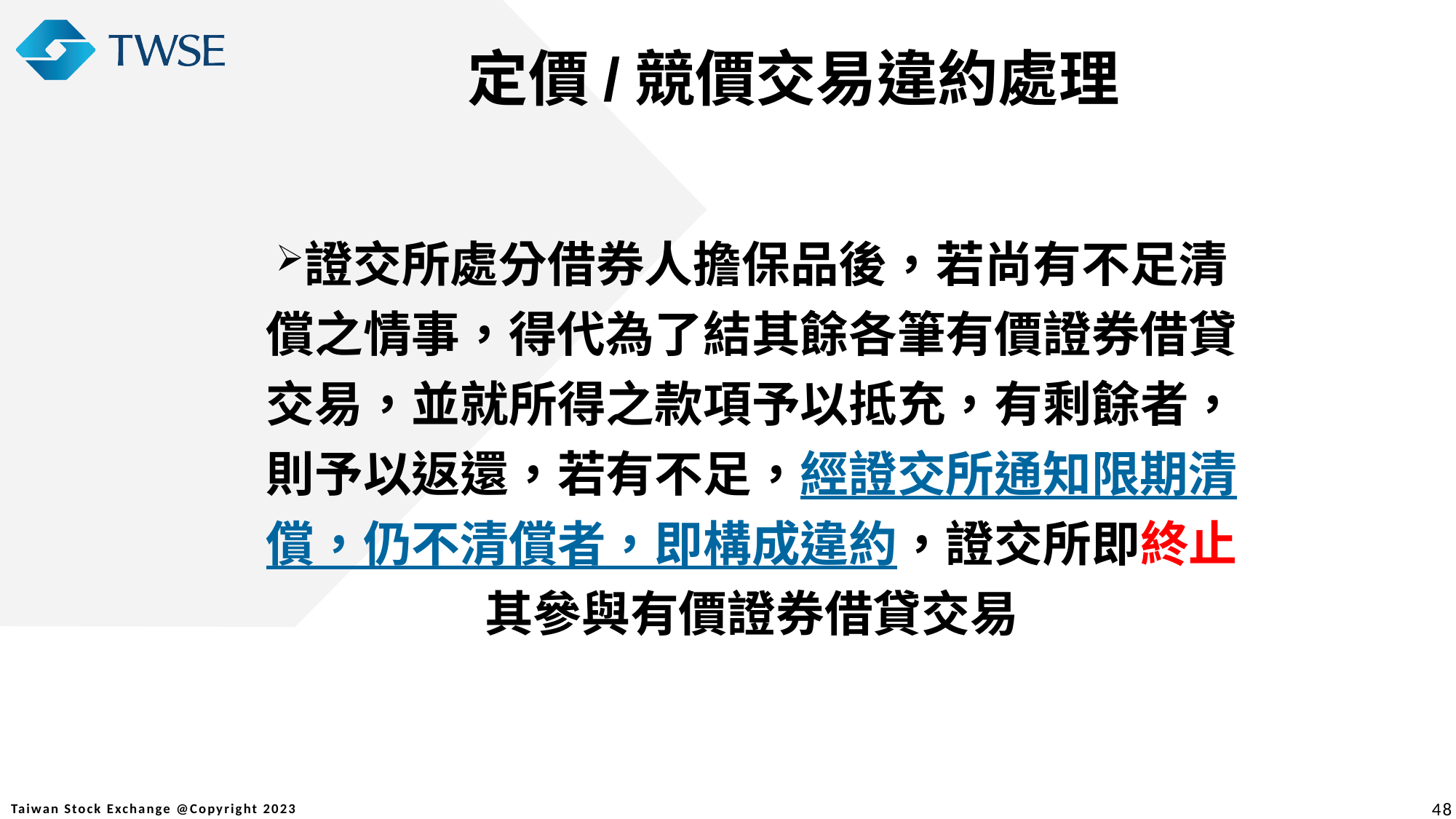

定價/競價交易違約處理
證交所處分借券人擔保品後，若尚有不足清償之情事，得代為了結其餘各筆有價證券借貸交易，並就所得之款項予以抵充，有剩餘者，則予以返還，若有不足，經證交所通知限期清償，仍不清償者，即構成違約，證交所即終止其參與有價證券借貸交易

48